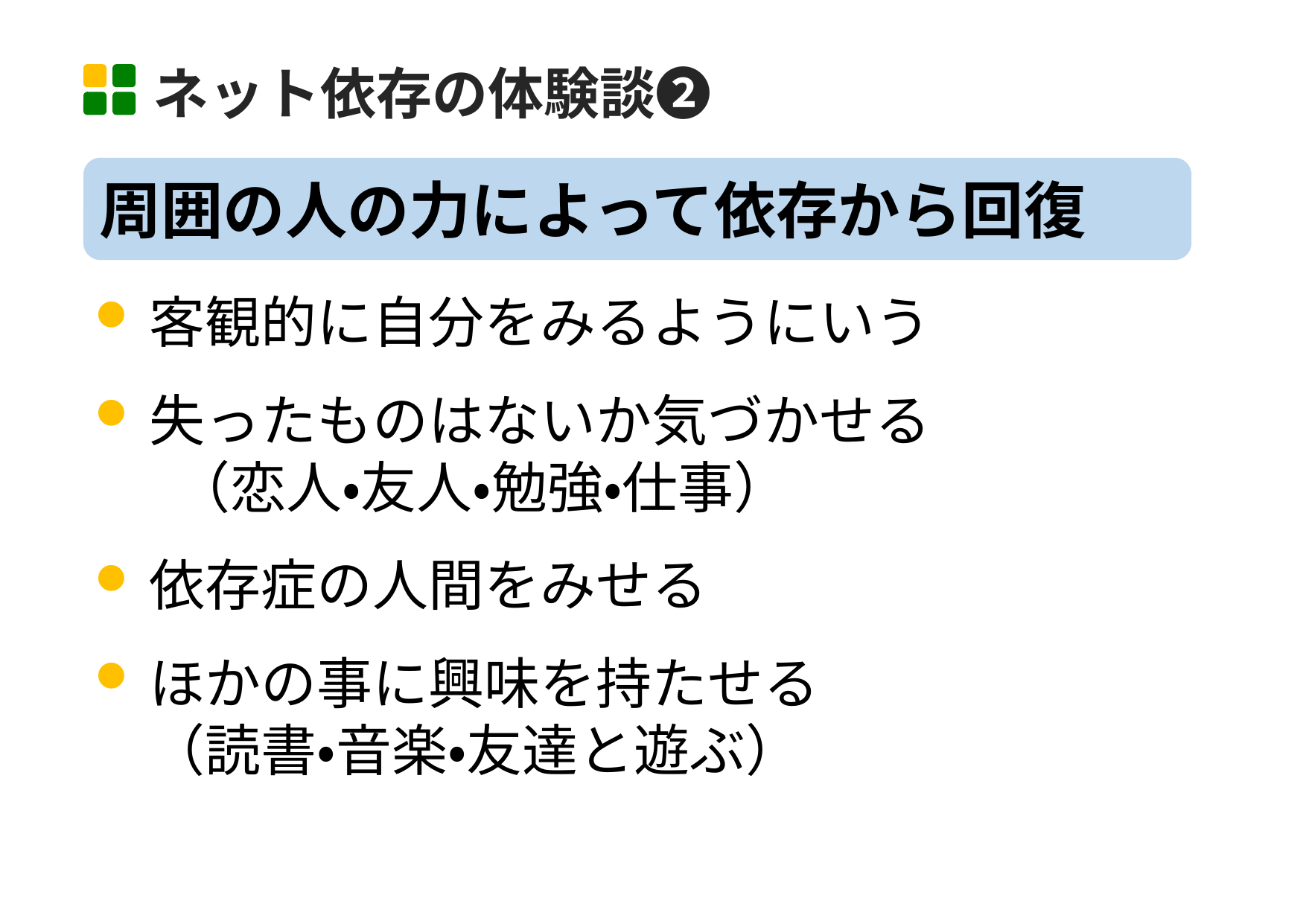

ネット依存の体験談➋

周囲の人の力によって依存から回復
客観的に自分をみるようにいう
失ったものはないか気づかせる
  （恋人・友人・勉強・仕事）
依存症の人間をみせる
ほかの事に興味を持たせる
（読書・音楽・友達と遊ぶ）